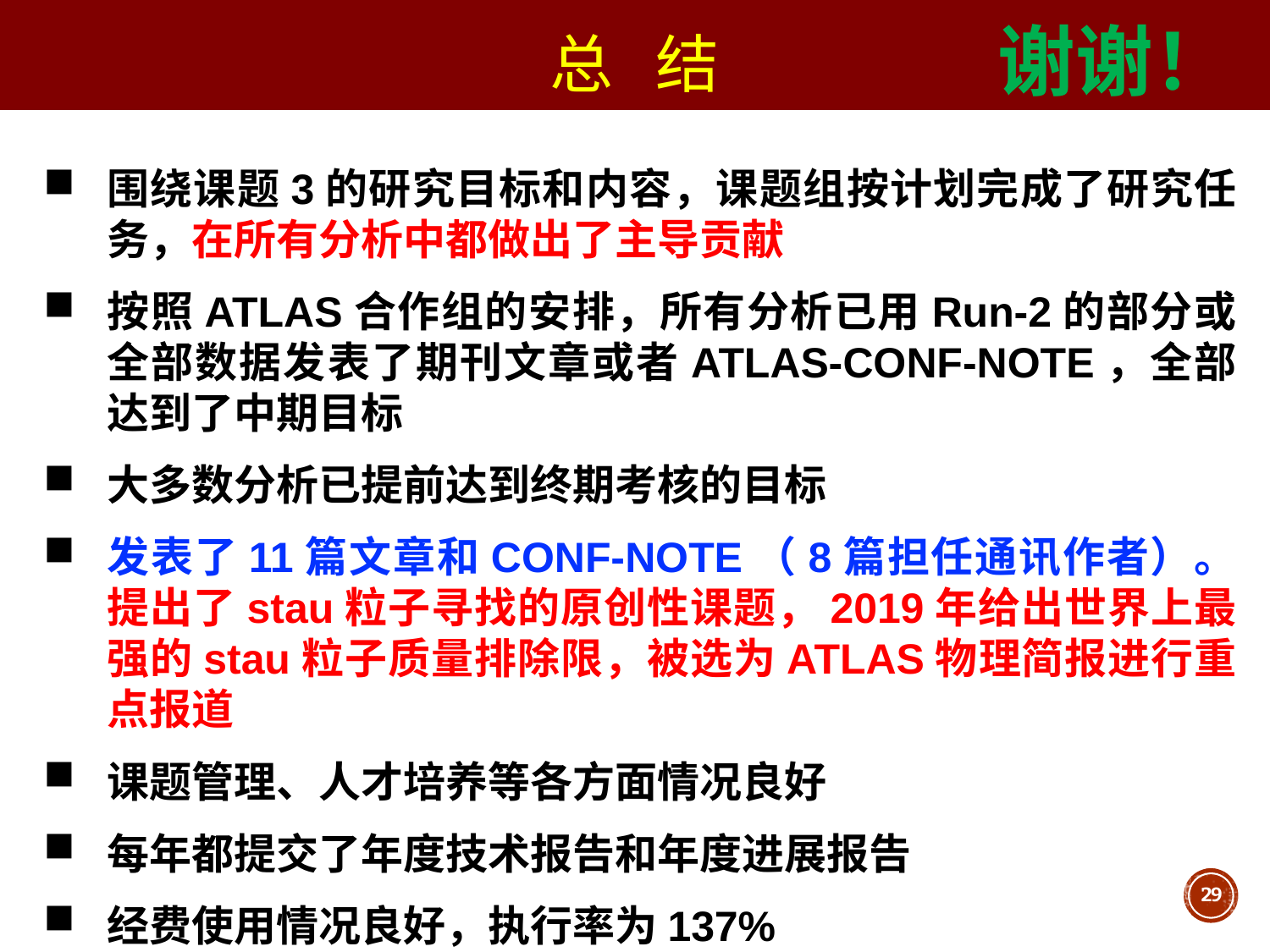

总   结
谢谢！
围绕课题3的研究目标和内容，课题组按计划完成了研究任务，在所有分析中都做出了主导贡献
按照ATLAS合作组的安排，所有分析已用Run-2的部分或全部数据发表了期刊文章或者ATLAS-CONF-NOTE，全部达到了中期目标
大多数分析已提前达到终期考核的目标
发表了11篇文章和CONF-NOTE（8篇担任通讯作者）。提出了stau粒子寻找的原创性课题，2019年给出世界上最强的stau粒子质量排除限，被选为ATLAS物理简报进行重点报道
课题管理、人才培养等各方面情况良好
每年都提交了年度技术报告和年度进展报告
经费使用情况良好，执行率为137%
29